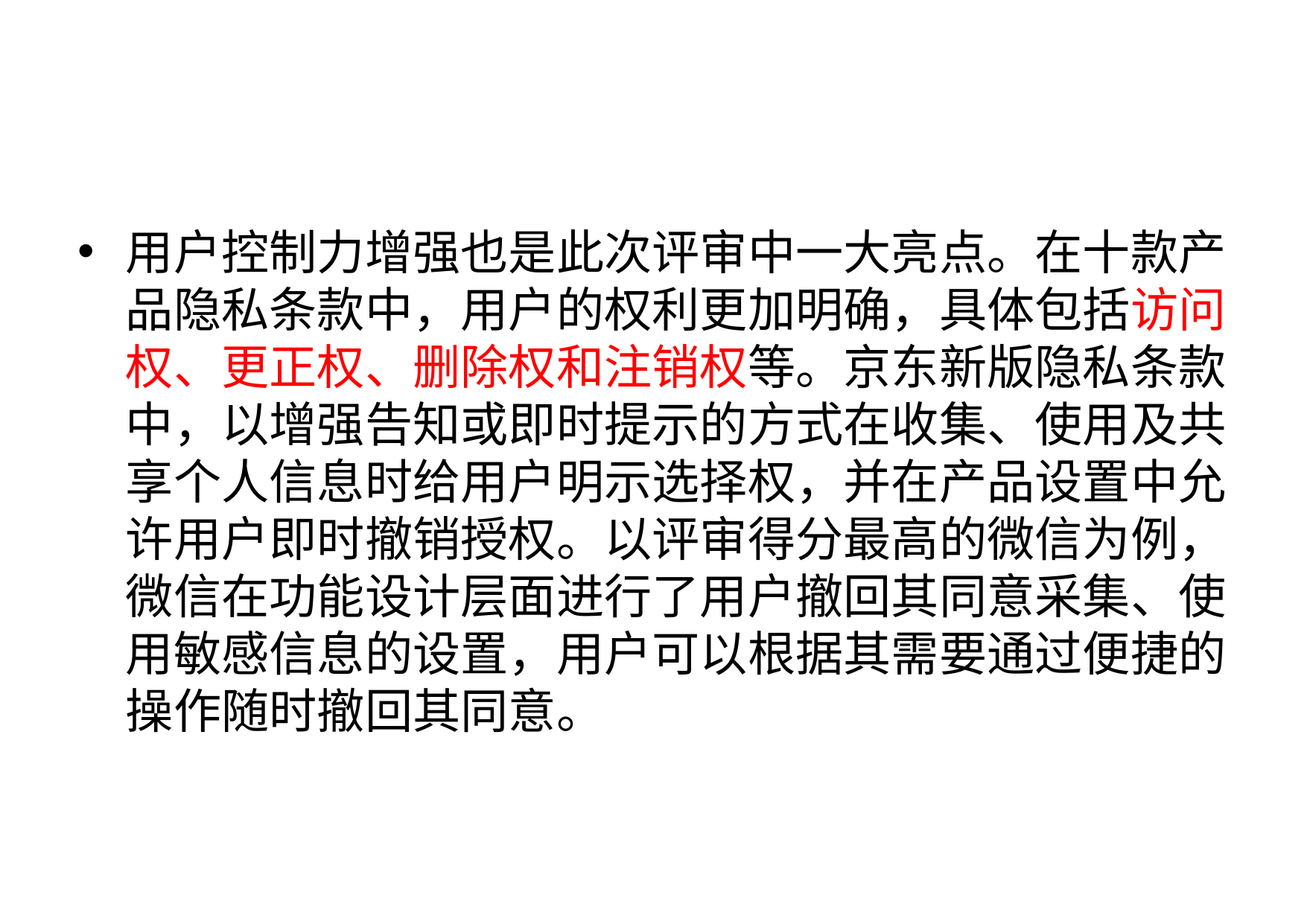

#
用户控制力增强也是此次评审中一大亮点。在十款产品隐私条款中，用户的权利更加明确，具体包括访问权、更正权、删除权和注销权等。京东新版隐私条款中，以增强告知或即时提示的方式在收集、使用及共享个人信息时给用户明示选择权，并在产品设置中允许用户即时撤销授权。以评审得分最高的微信为例，微信在功能设计层面进行了用户撤回其同意采集、使用敏感信息的设置，用户可以根据其需要通过便捷的操作随时撤回其同意。